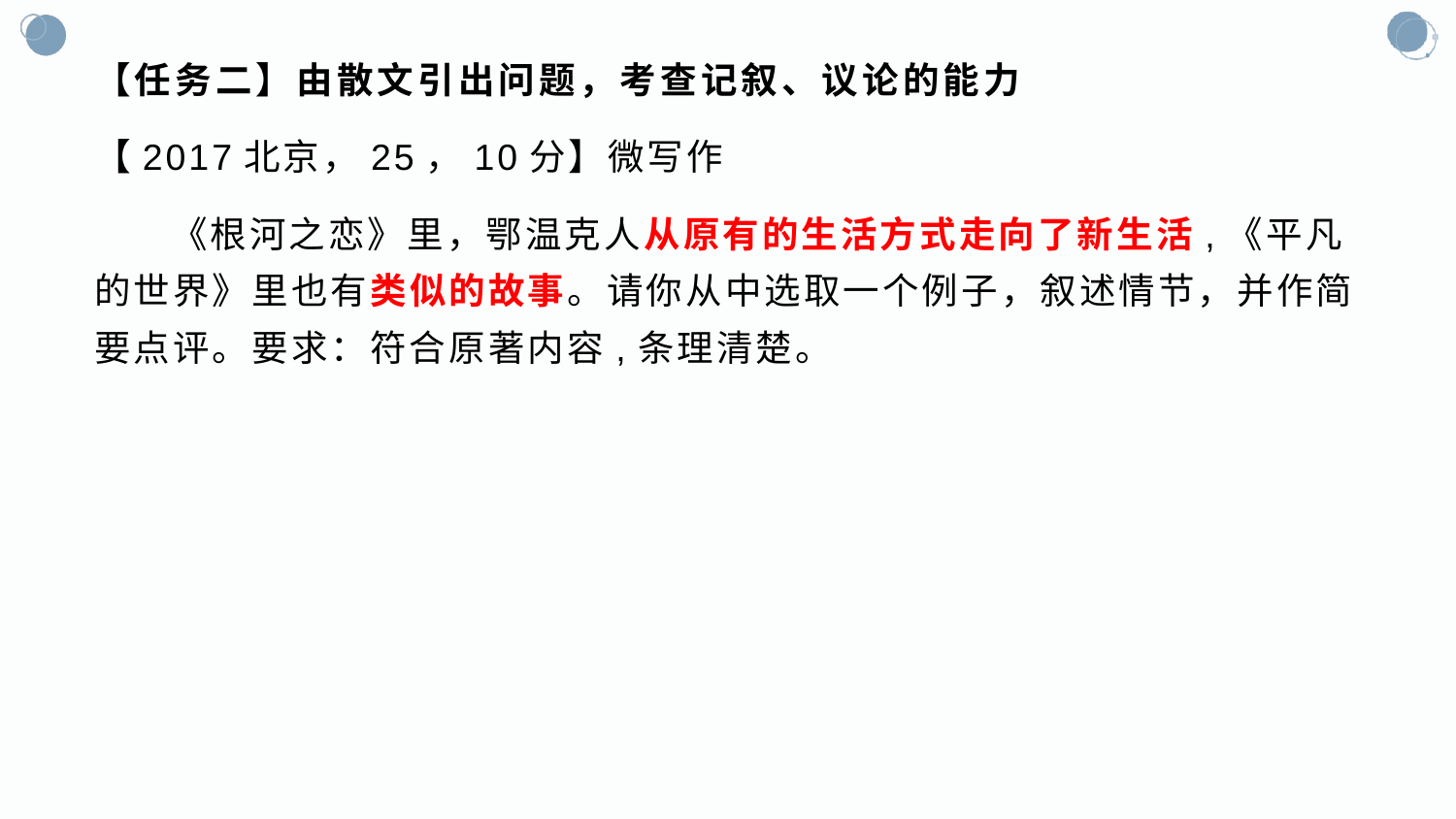

# 【任务二】由散文引出问题，考查记叙、议论的能力
【2017北京，25，10分】微写作
      《根河之恋》里，鄂温克人从原有的生活方式走向了新生活,《平凡的世界》里也有类似的故事。请你从中选取一个例子，叙述情节，并作简要点评。要求：符合原著内容,条理清楚。